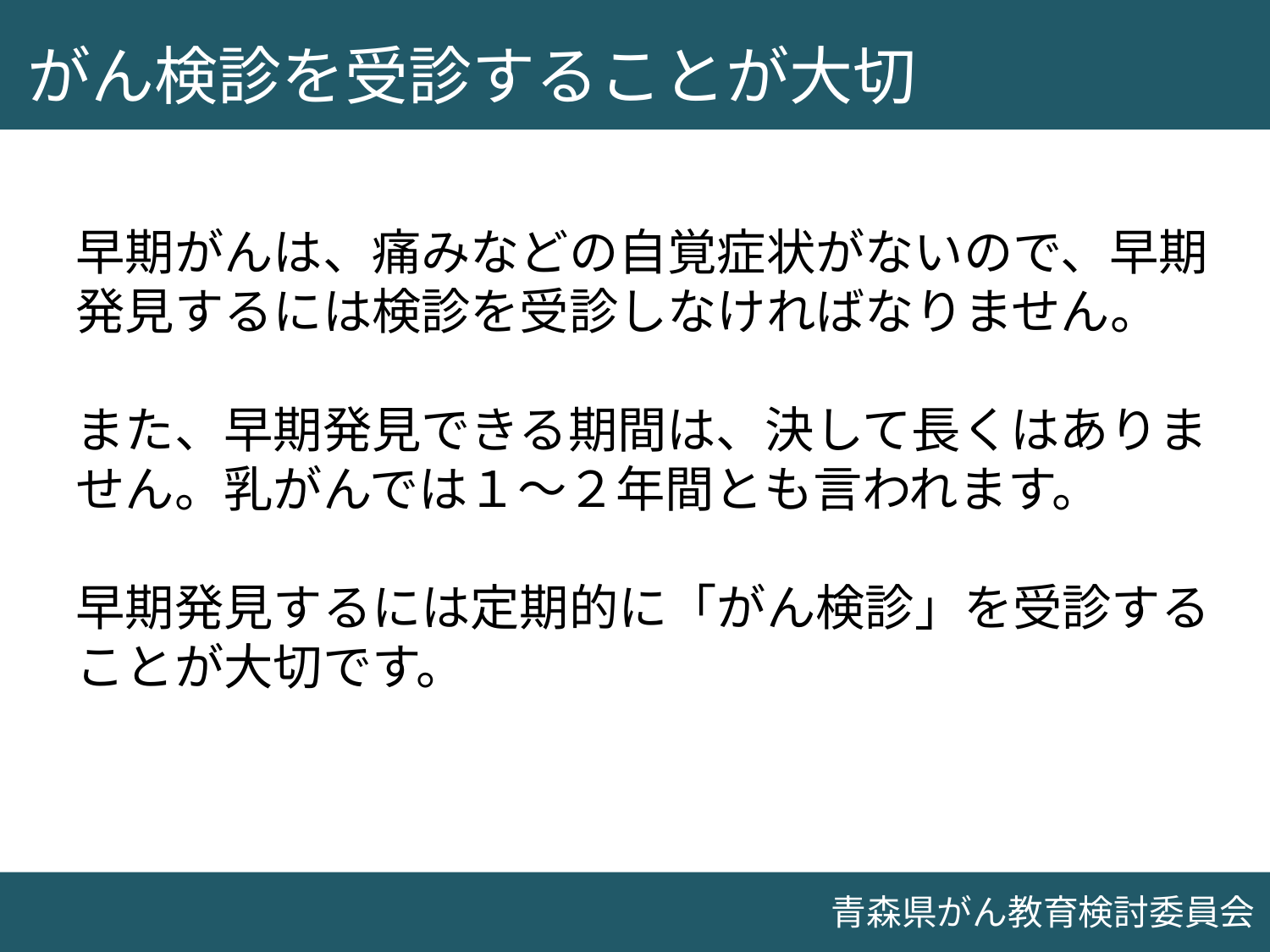

がん検診を受診することが大切
早期がんは、痛みなどの自覚症状がないので、早期発見するには検診を受診しなければなりません。

また、早期発見できる期間は、決して長くはありません。乳がんでは１～２年間とも言われます。

早期発見するには定期的に「がん検診」を受診することが大切です。

青森県がん教育検討委員会